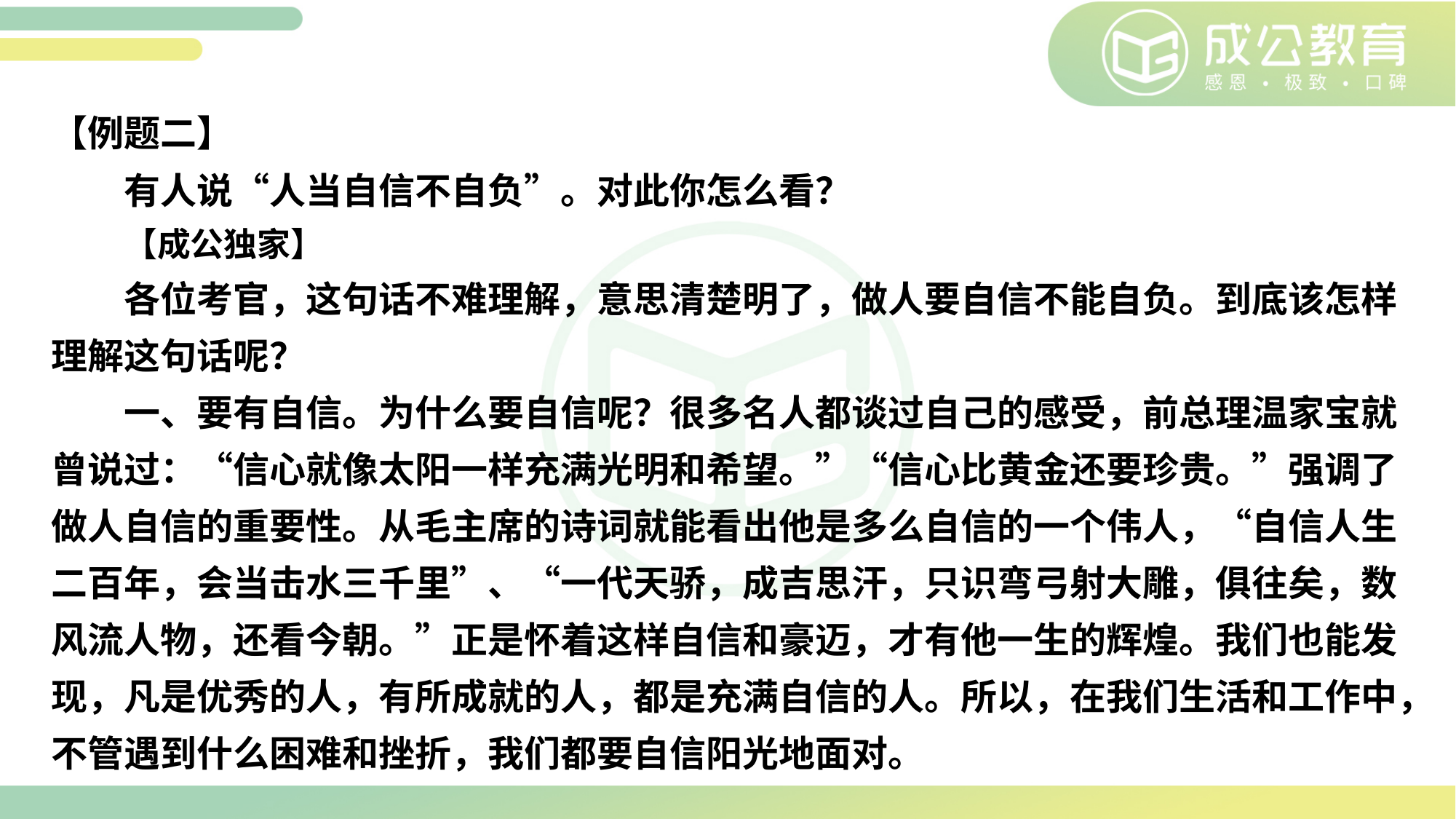

# 【例题二】
有人说“人当自信不自负”。对此你怎么看？
【成公独家】
各位考官，这句话不难理解，意思清楚明了，做人要自信不能自负。到底该怎样理解这句话呢？
一、要有自信。为什么要自信呢？很多名人都谈过自己的感受，前总理温家宝就曾说过：“信心就像太阳一样充满光明和希望。”“信心比黄金还要珍贵。”强调了做人自信的重要性。从毛主席的诗词就能看出他是多么自信的一个伟人，“自信人生二百年，会当击水三千里”、“一代天骄，成吉思汗，只识弯弓射大雕，俱往矣，数风流人物，还看今朝。”正是怀着这样自信和豪迈，才有他一生的辉煌。我们也能发现，凡是优秀的人，有所成就的人，都是充满自信的人。所以，在我们生活和工作中，不管遇到什么困难和挫折，我们都要自信阳光地面对。